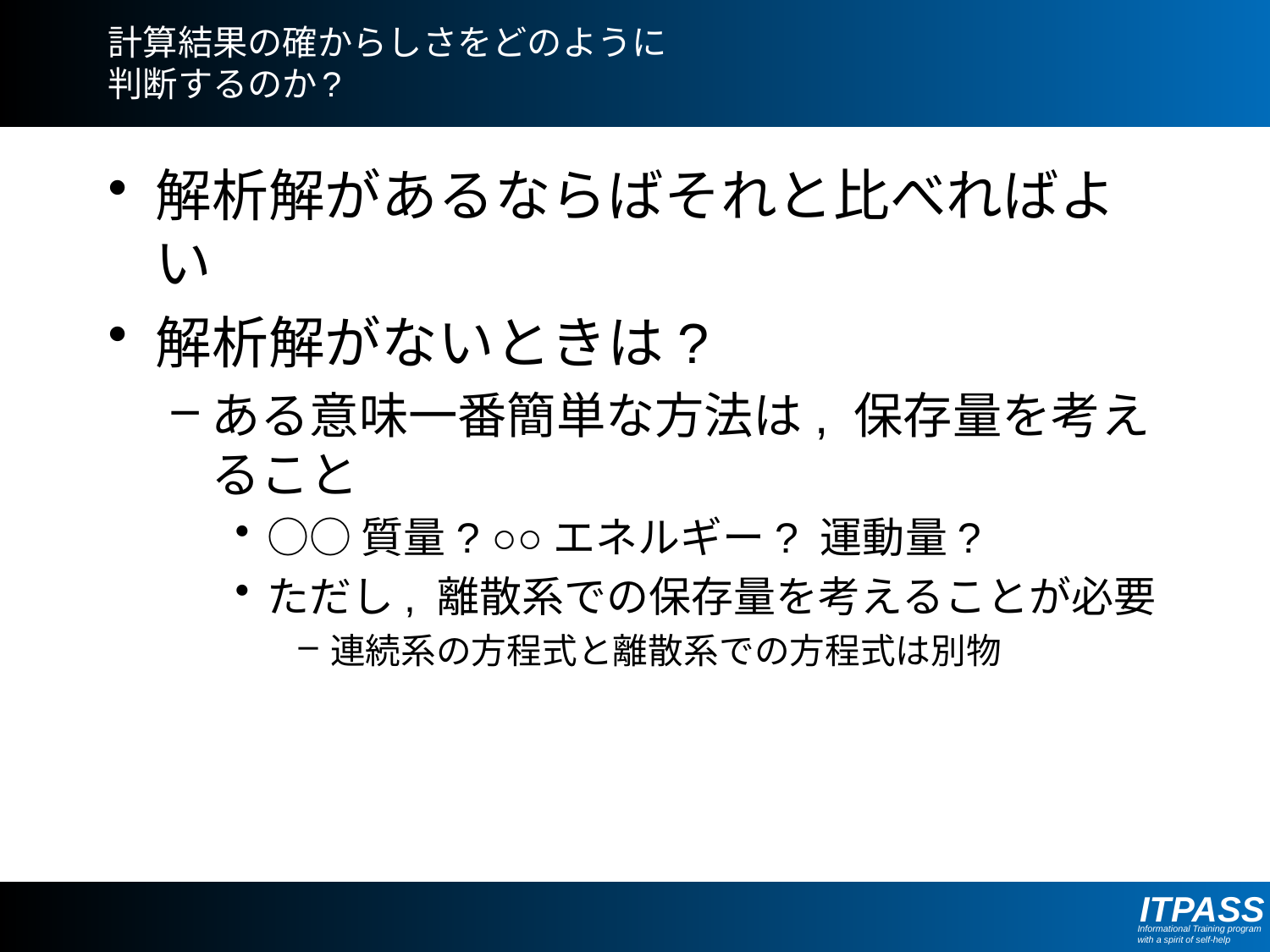

# 計算結果の確からしさをどのように 判断するのか?
解析解があるならばそれと比べればよい
解析解がないときは?
ある意味一番簡単な方法は, 保存量を考えること
○○質量? ○○エネルギー? 運動量?
ただし, 離散系での保存量を考えることが必要
連続系の方程式と離散系での方程式は別物